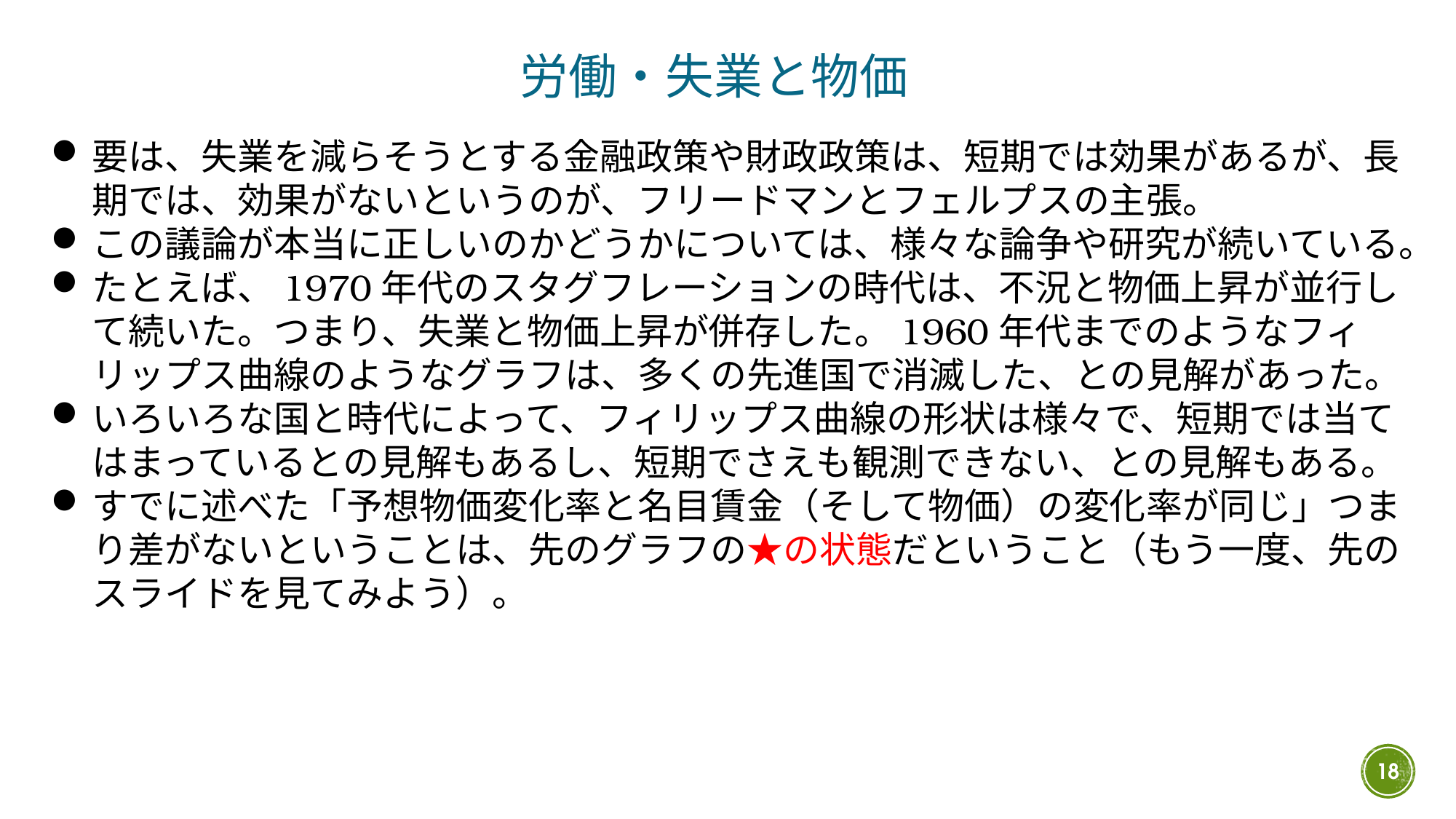

労働・失業と物価
要は、失業を減らそうとする金融政策や財政政策は、短期では効果があるが、長期では、効果がないというのが、フリードマンとフェルプスの主張。
この議論が本当に正しいのかどうかについては、様々な論争や研究が続いている。
たとえば、1970年代のスタグフレーションの時代は、不況と物価上昇が並行して続いた。つまり、失業と物価上昇が併存した。1960年代までのようなフィリップス曲線のようなグラフは、多くの先進国で消滅した、との見解があった。
いろいろな国と時代によって、フィリップス曲線の形状は様々で、短期では当てはまっているとの見解もあるし、短期でさえも観測できない、との見解もある。
すでに述べた「予想物価変化率と名目賃金（そして物価）の変化率が同じ」つまり差がないということは、先のグラフの★の状態だということ（もう一度、先のスライドを見てみよう）。

18